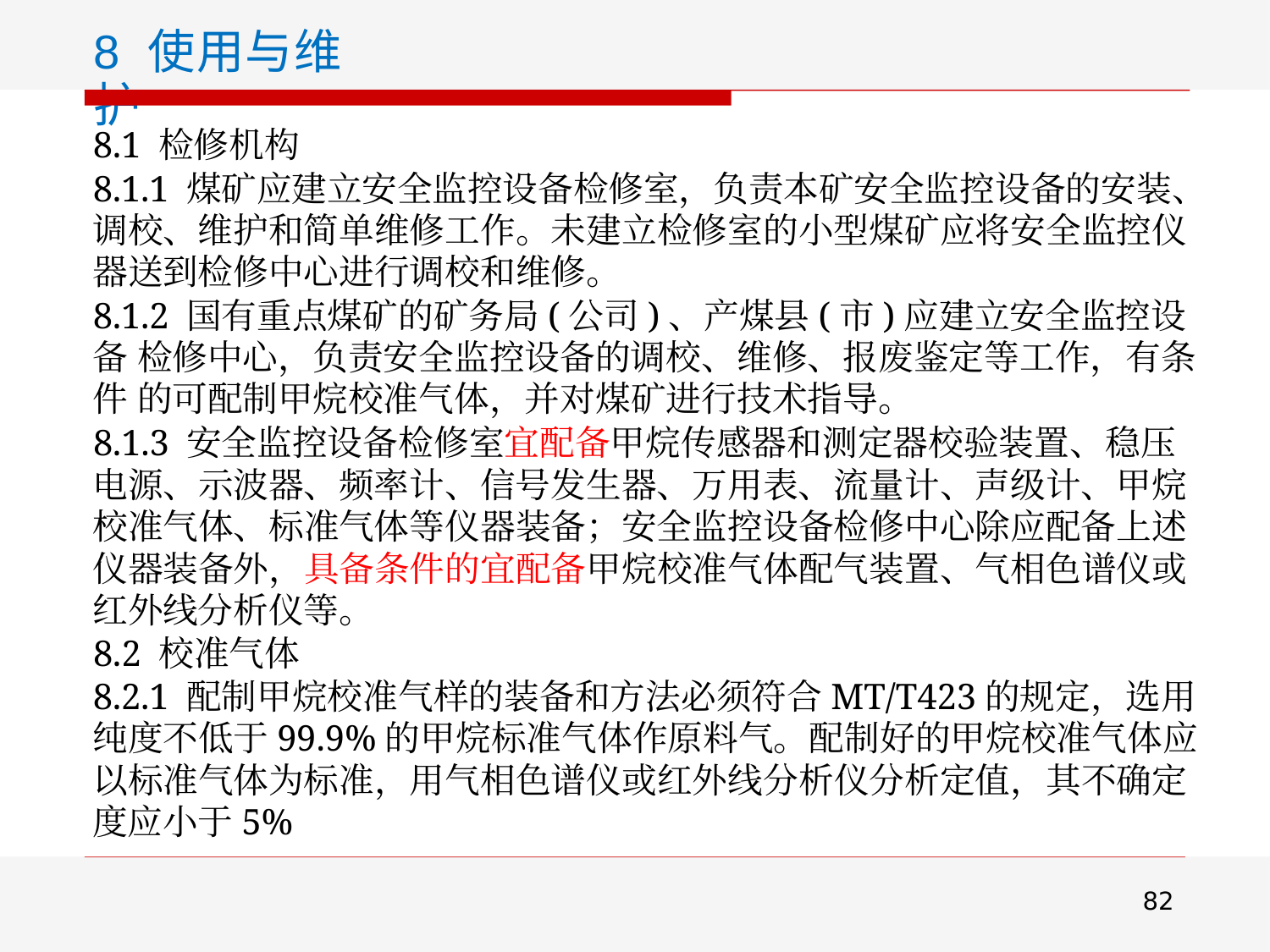

8 使用与维护

8.1 检修机构
8.1.1 煤矿应建立安全监控设备检修室，负责本矿安全监控设备的安装、 调校、维护和简单维修工作。未建立检修室的小型煤矿应将安全监控仪 器送到检修中心进行调校和维修。
8.1.2 国有重点煤矿的矿务局(公司)、产煤县(市)应建立安全监控设备 检修中心，负责安全监控设备的调校、维修、报废鉴定等工作，有条件 的可配制甲烷校准气体，并对煤矿进行技术指导。
8.1.3 安全监控设备检修室宜配备甲烷传感器和测定器校验装置、稳压 电源、示波器、频率计、信号发生器、万用表、流量计、声级计、甲烷 校准气体、标准气体等仪器装备；安全监控设备检修中心除应配备上述 仪器装备外，具备条件的宜配备甲烷校准气体配气装置、气相色谱仪或 红外线分析仪等。
8.2 校准气体
8.2.1 配制甲烷校准气样的装备和方法必须符合MT/T423的规定，选用  纯度不低于99.9%的甲烷标准气体作原料气。配制好的甲烷校准气体应  以标准气体为标准，用气相色谱仪或红外线分析仪分析定值，其不确定 度应小于5%

82